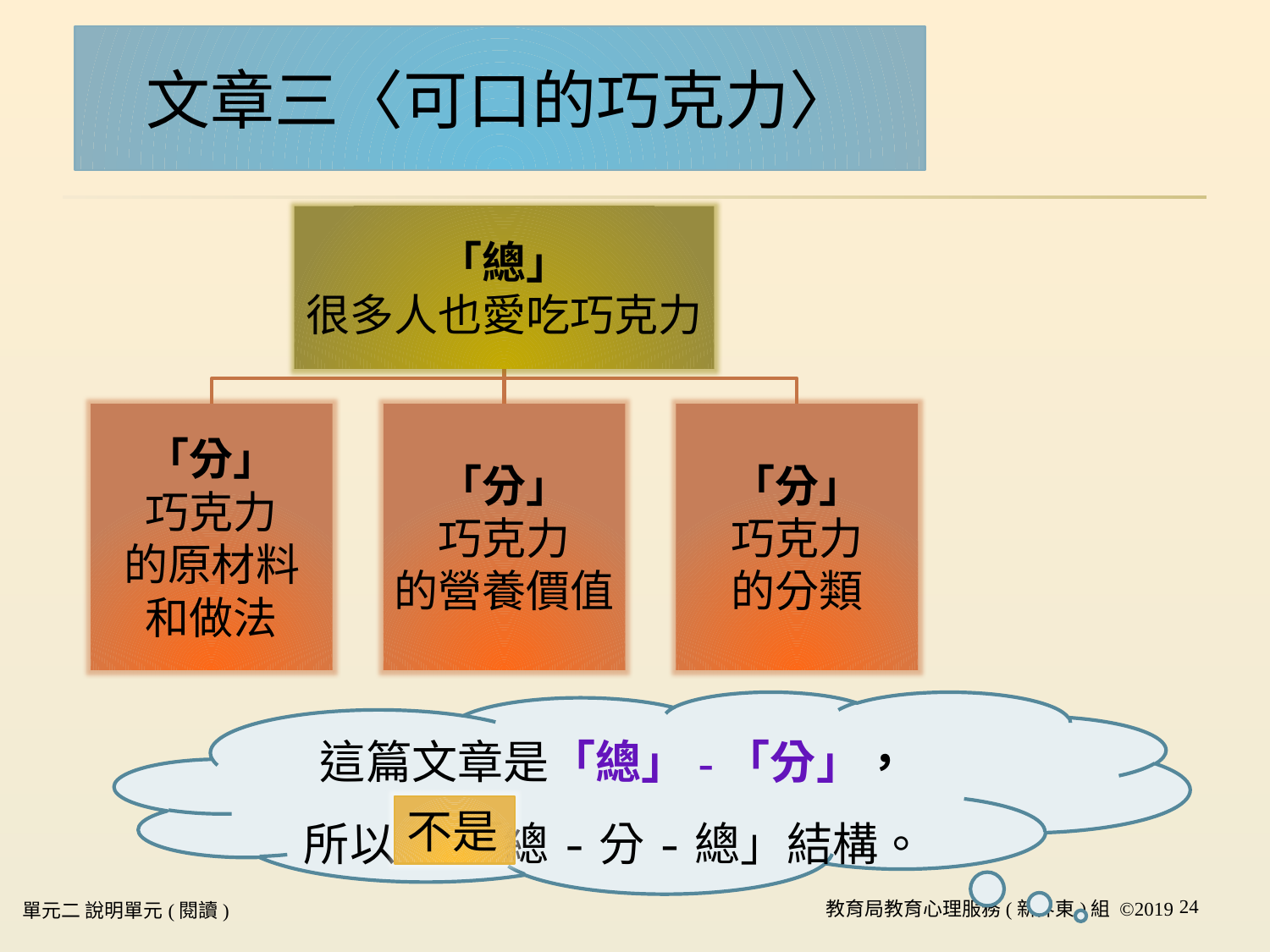

# 文章三〈可口的巧克力〉
「總」
很多人也愛吃巧克力
「分」
巧克力
的原材料
和做法
「分」
巧克力
的營養價值
「分」
巧克力
的分類
這篇文章是「總」-「分」，
所以      「總-分-總」結構。
不是
24
單元二 說明單元(閱讀)
教育局教育心理服務(新界東)組 ©2019